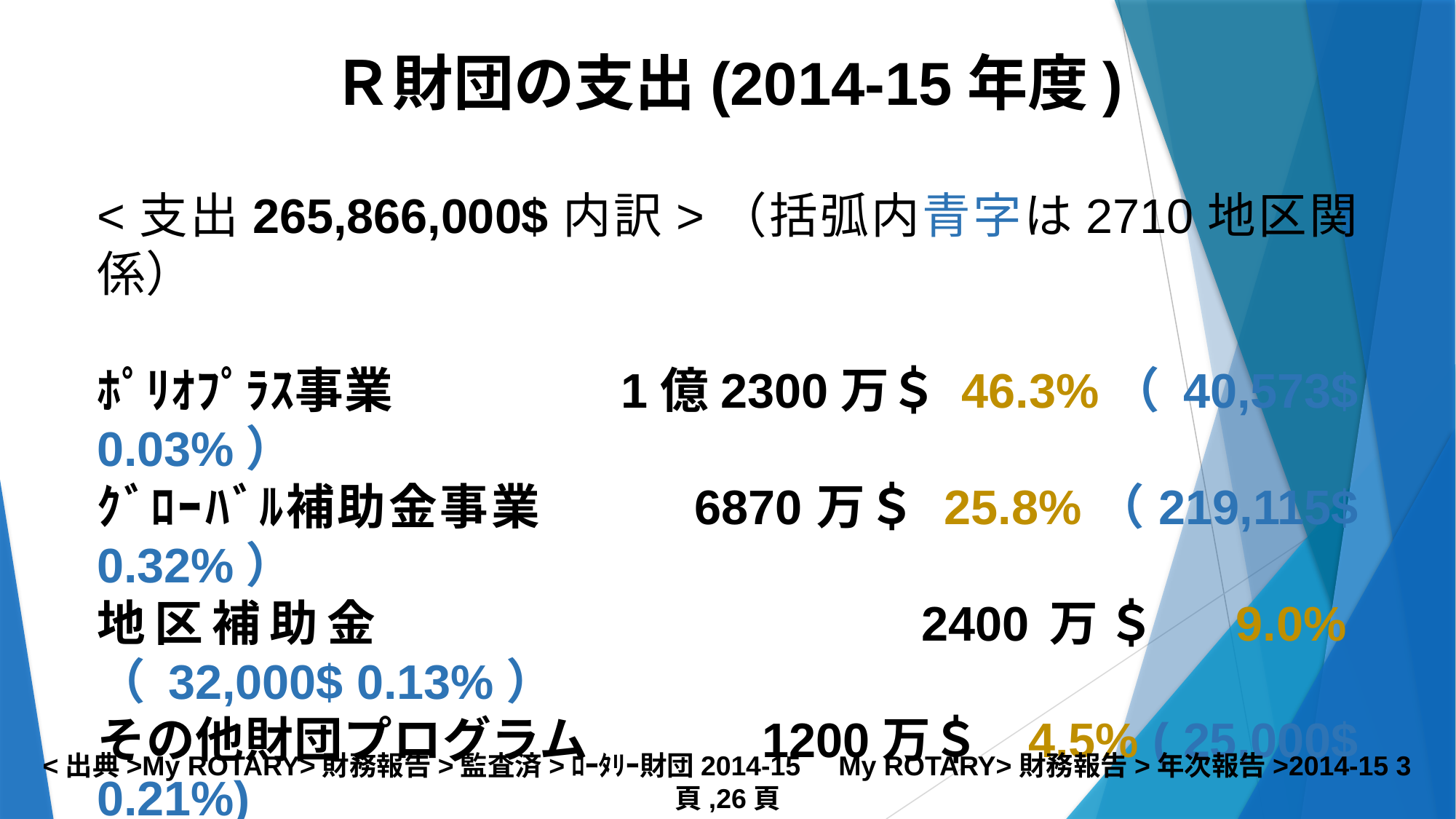

Ｒ財団の支出(2014-15年度)

<支出265,866,000$内訳>（括弧内青字は2710地区関係）

ﾎﾟﾘｵﾌﾟﾗｽ事業　　 　     1億2300万＄ 46.3%（ 40,573$ 0.03%）
ｸﾞﾛｰﾊﾞﾙ補助金事業 	    	6870万＄ 25.8%（219,115$ 0.32%）
地区補助金        　  			2400万＄   9.0%（ 32,000$ 0.13%）
その他財団プログラム 		1200万＄   4.5% ( 25,000$ 0.21%)
プログラム運営　　　   		2100万＄   7.9%
寄付増進　　　　　　   			1600万＄   6.0%
一般管理費　　　　　     	 	  500万＄   1.9%
<出典>My ROTARY>財務報告>監査済>ﾛｰﾀﾘｰ財団2014-15     My ROTARY>財務報告>年次報告>2014-15 3頁,26頁